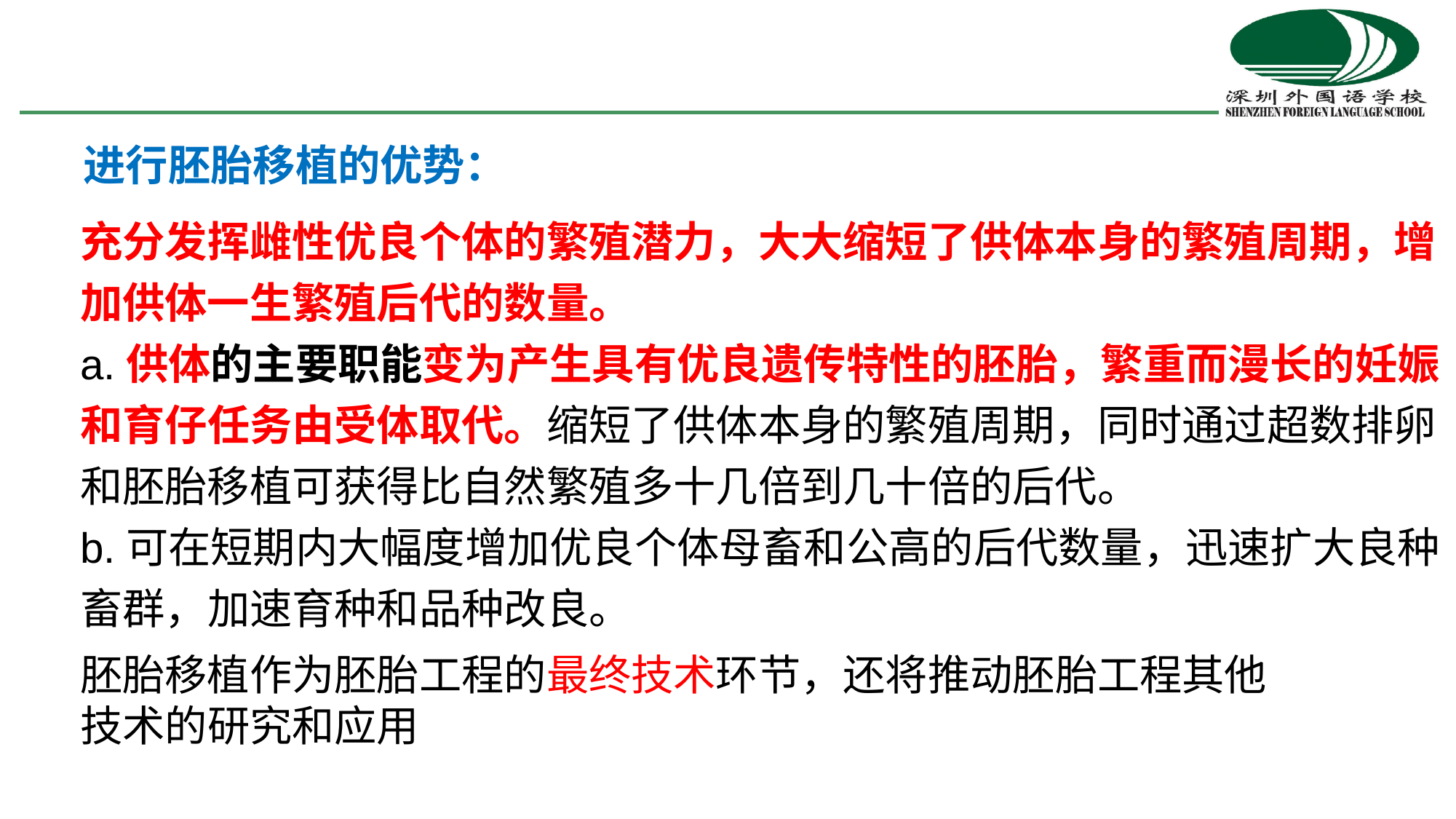

进行胚胎移植的优势：
充分发挥雌性优良个体的繁殖潜力，大大缩短了供体本身的繁殖周期，增加供体一生繁殖后代的数量。
a.供体的主要职能变为产生具有优良遗传特性的胚胎，繁重而漫长的妊娠和育仔任务由受体取代。缩短了供体本身的繁殖周期，同时通过超数排卵和胚胎移植可获得比自然繁殖多十几倍到几十倍的后代。
b.可在短期内大幅度增加优良个体母畜和公高的后代数量，迅速扩大良种畜群，加速育种和品种改良。
胚胎移植作为胚胎工程的最终技术环节，还将推动胚胎工程其他技术的研究和应用